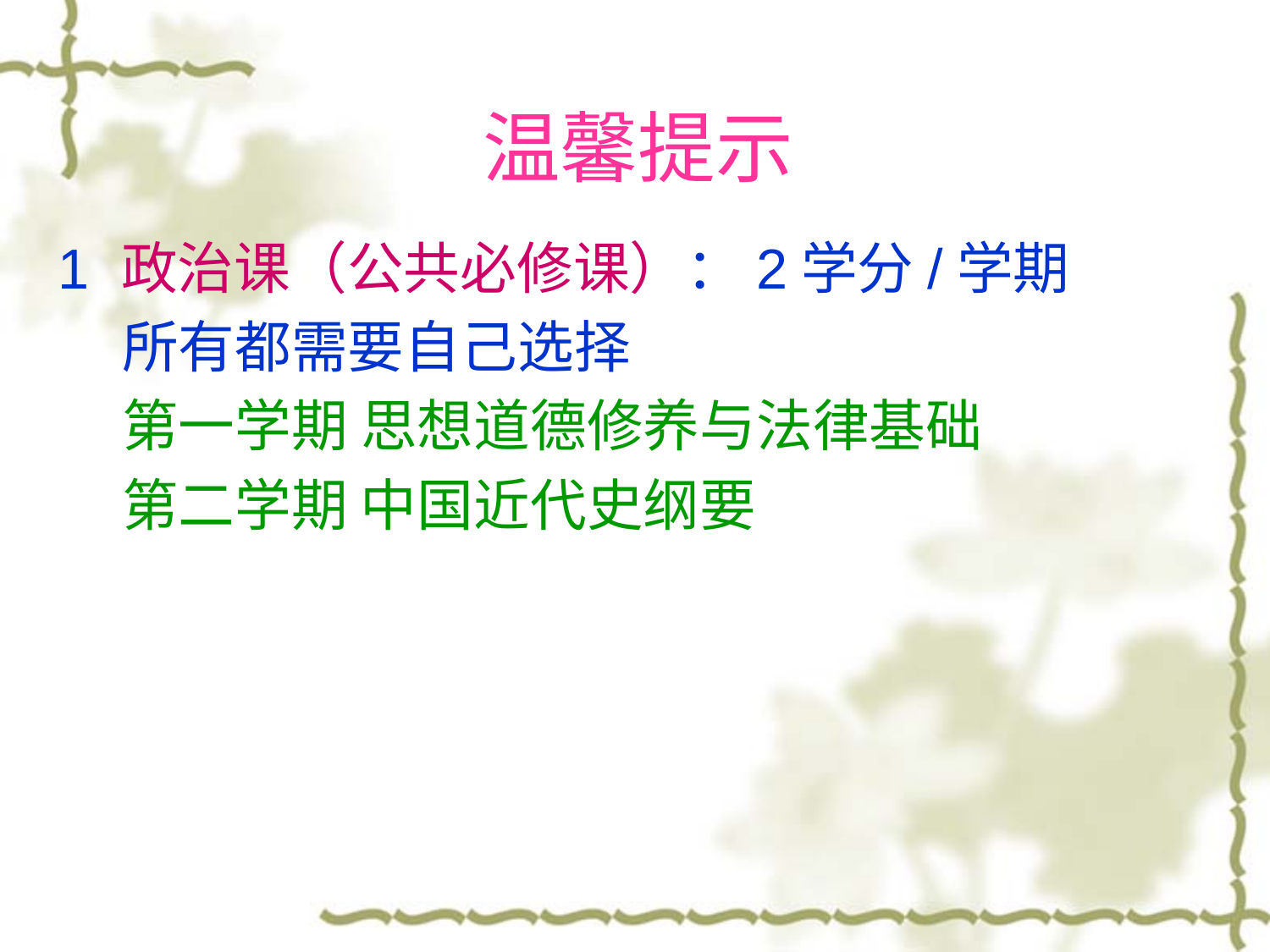

温馨提示
1 	政治课（公共必修课）：2学分/学期
    所有都需要自己选择
    第一学期 思想道德修养与法律基础
    第二学期 中国近代史纲要